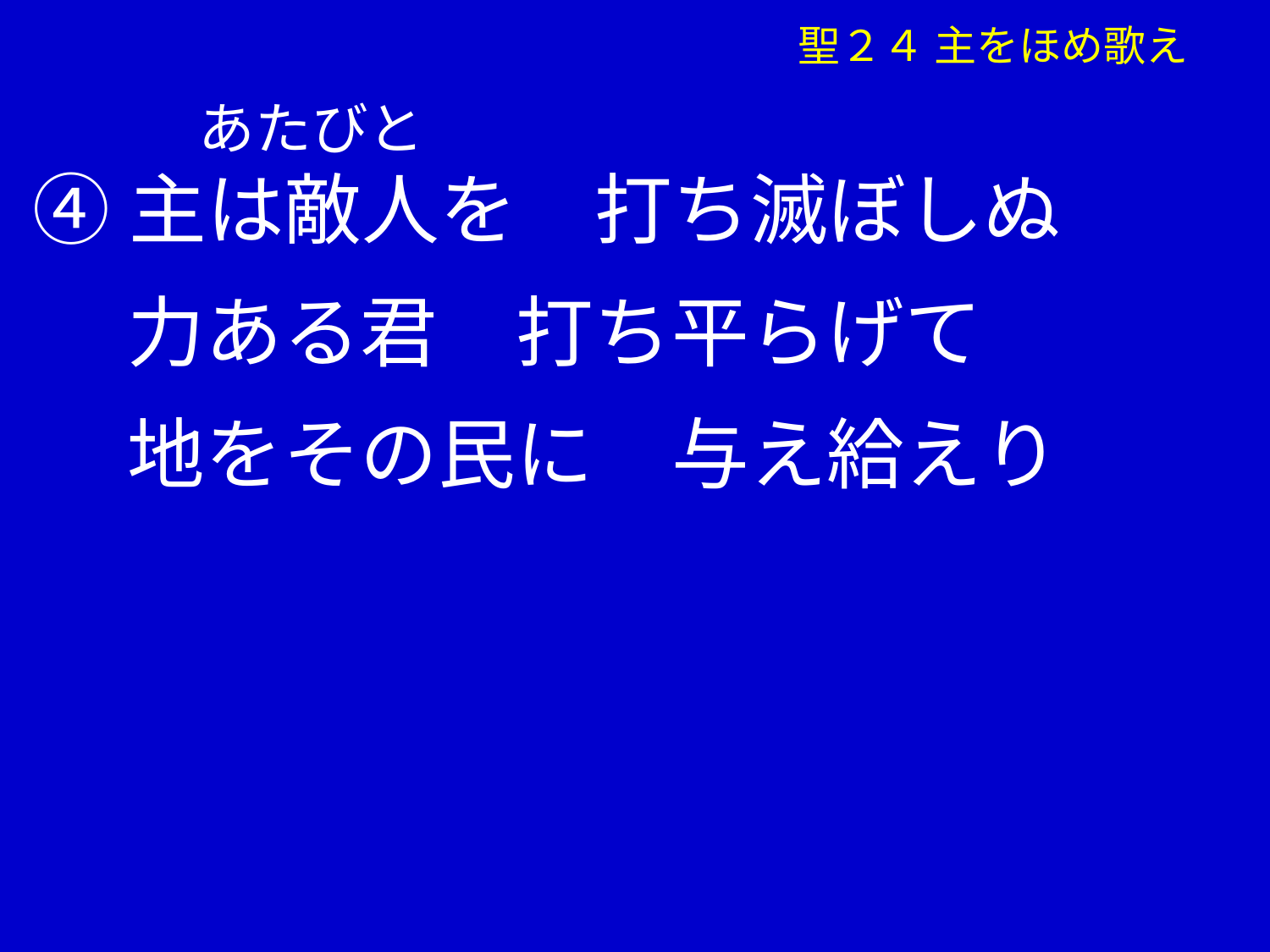

あたびと
④主は敵人を　打ち滅ぼしぬ
　 力ある君　打ち平らげて
　 地をその民に　与え給えり
聖２４ 主をほめ歌え